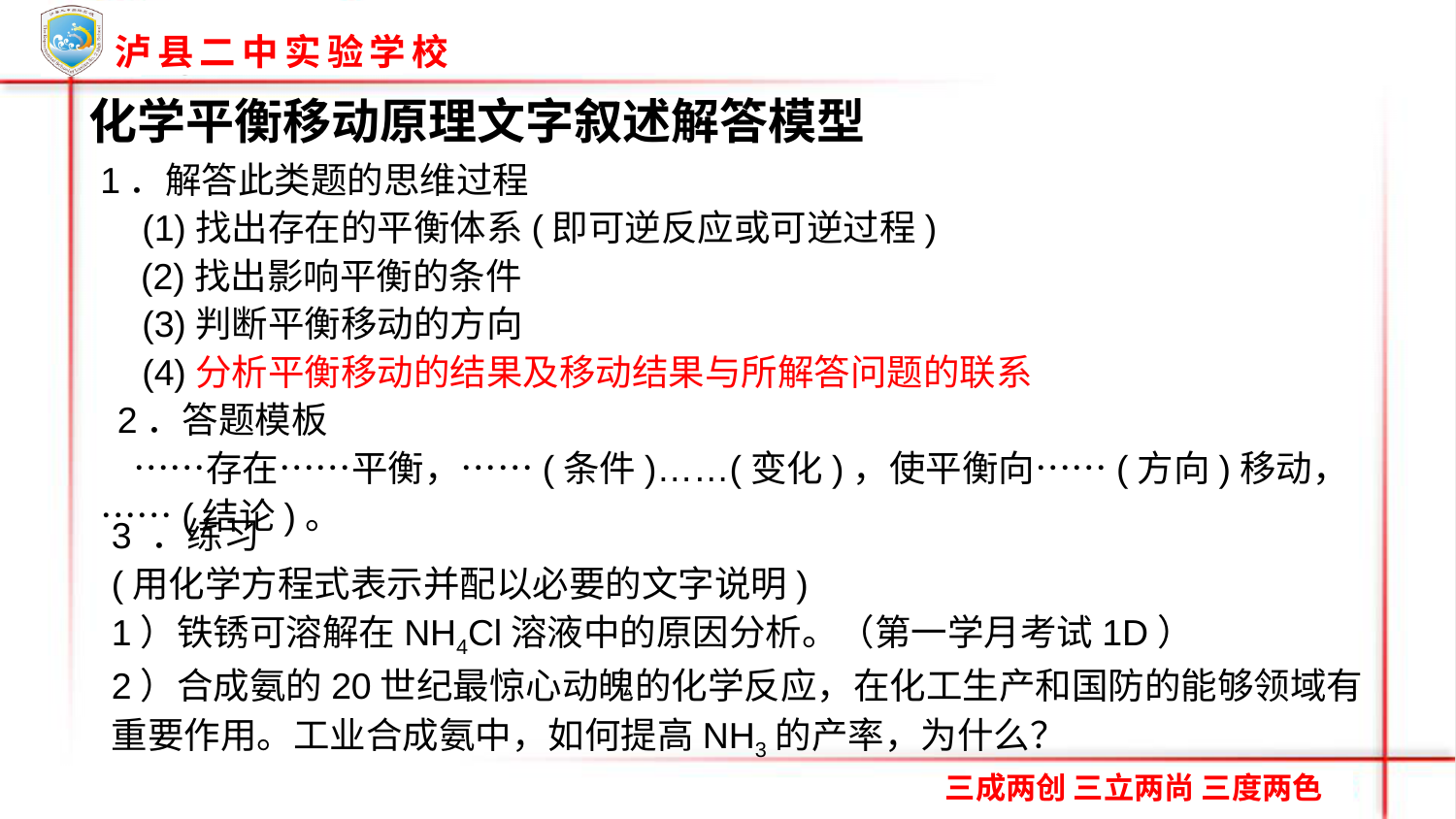

化学平衡移动原理文字叙述解答模型
1．解答此类题的思维过程
    (1)找出存在的平衡体系(即可逆反应或可逆过程)
    (2)找出影响平衡的条件
    (3)判断平衡移动的方向
    (4)分析平衡移动的结果及移动结果与所解答问题的联系
 2．答题模板
    ……存在……平衡，……(条件)……(变化)，使平衡向……(方向)移动，……(结论)。
3 ．练习
(用化学方程式表示并配以必要的文字说明)
1）铁锈可溶解在NH4Cl溶液中的原因分析。（第一学月考试1D）
2）合成氨的20世纪最惊心动魄的化学反应，在化工生产和国防的能够领域有重要作用。工业合成氨中，如何提高NH3的产率，为什么？